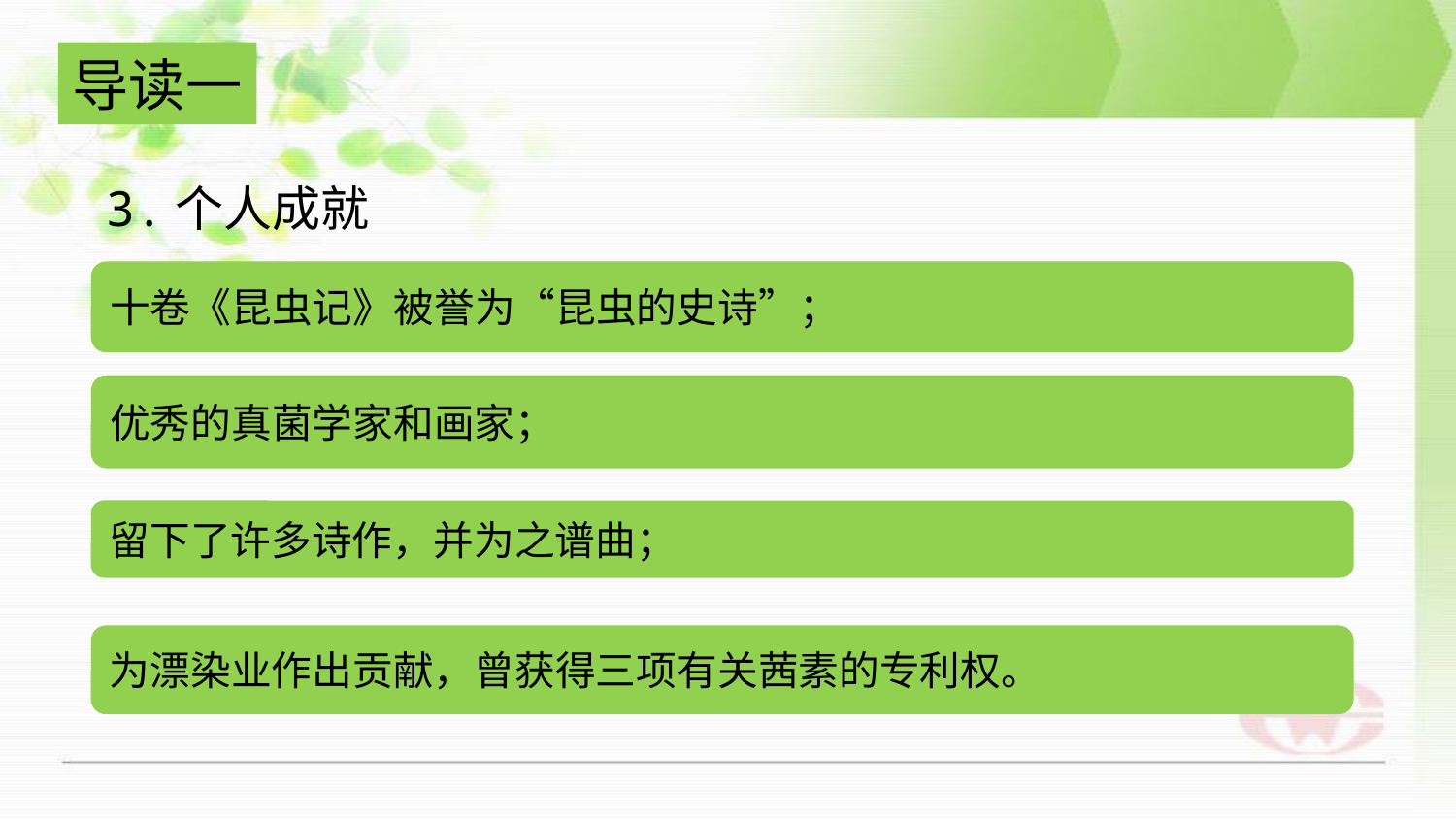

导读一
3.个人成就

十卷《昆虫记》被誉为“昆虫的史诗”；
优秀的真菌学家和画家；

留下了许多诗作，并为之谱曲；
为漂染业作出贡献，曾获得三项有关茜素的专利权。